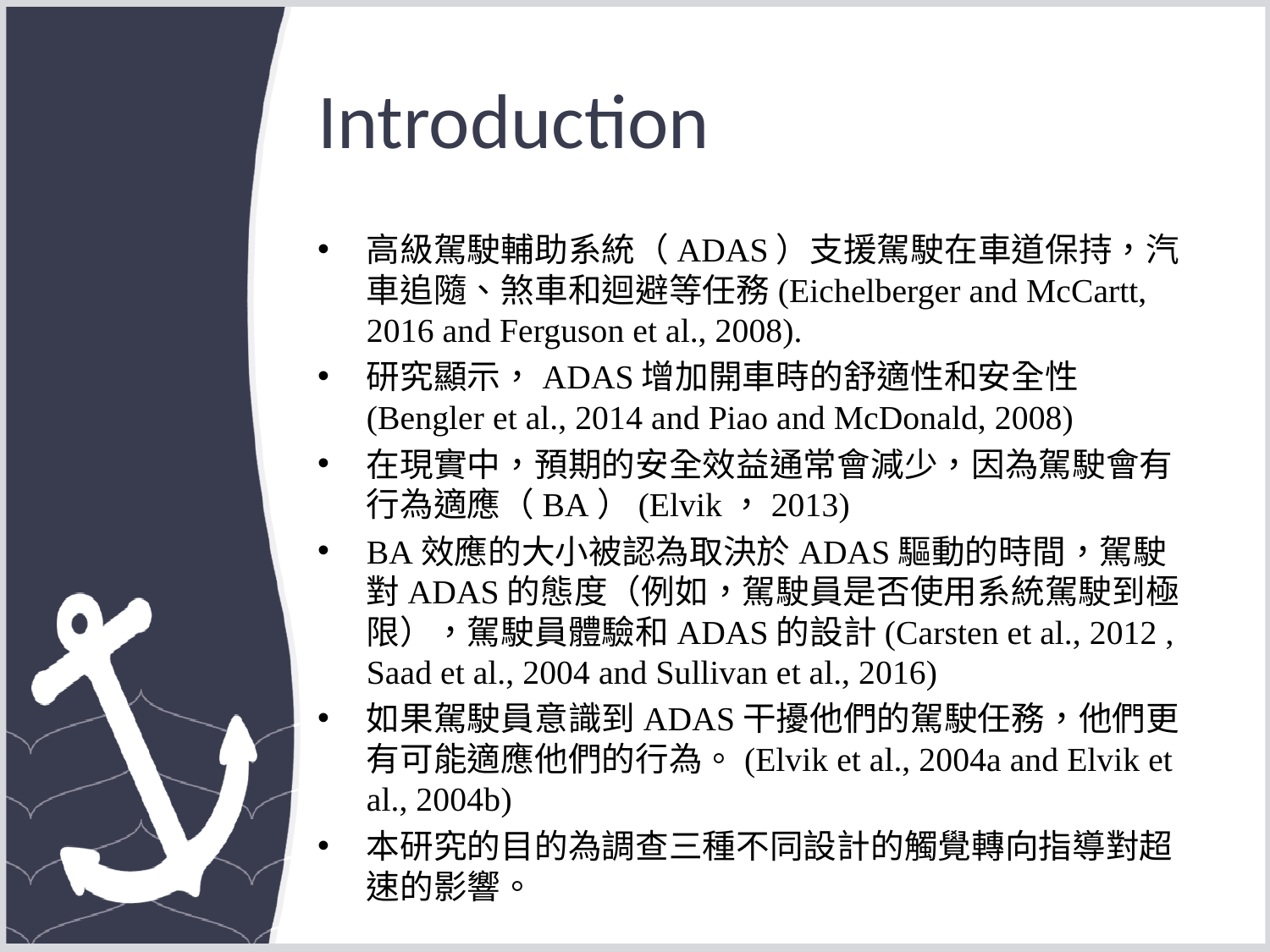

# Introduction
高級駕駛輔助系統（ADAS）支援駕駛在車道保持，汽車追隨、煞車和迴避等任務(Eichelberger and McCartt, 2016 and Ferguson et al., 2008).
研究顯示，ADAS增加開車時的舒適性和安全性(Bengler et al., 2014 and Piao and McDonald, 2008)
在現實中，預期的安全效益通常會減少，因為駕駛會有行為適應（BA）(Elvik，2013)
BA效應的大小被認為取決於ADAS驅動的時間，駕駛對ADAS的態度（例如，駕駛員是否使用系統駕駛到極限），駕駛員體驗和ADAS的設計(Carsten et al., 2012 , Saad et al., 2004 and Sullivan et al., 2016)
如果駕駛員意識到ADAS干擾他們的駕駛任務，他們更有可能適應他們的行為。(Elvik et al., 2004a and Elvik et al., 2004b)
本研究的目的為調查三種不同設計的觸覺轉向指導對超速的影響。